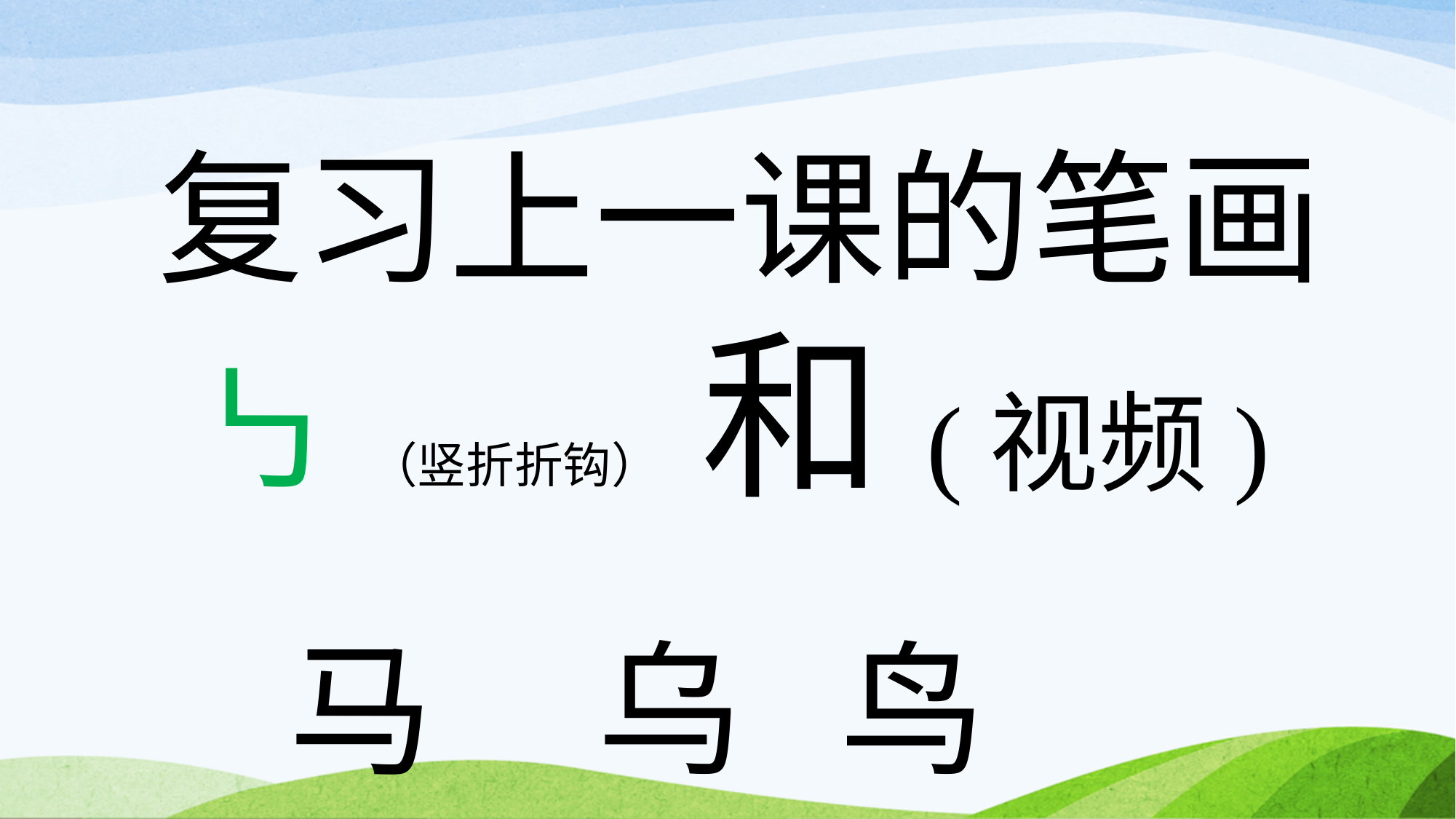

复习上一课的笔画
   ㇉ （竖折折钩） 和(视频)

      马     乌   鸟